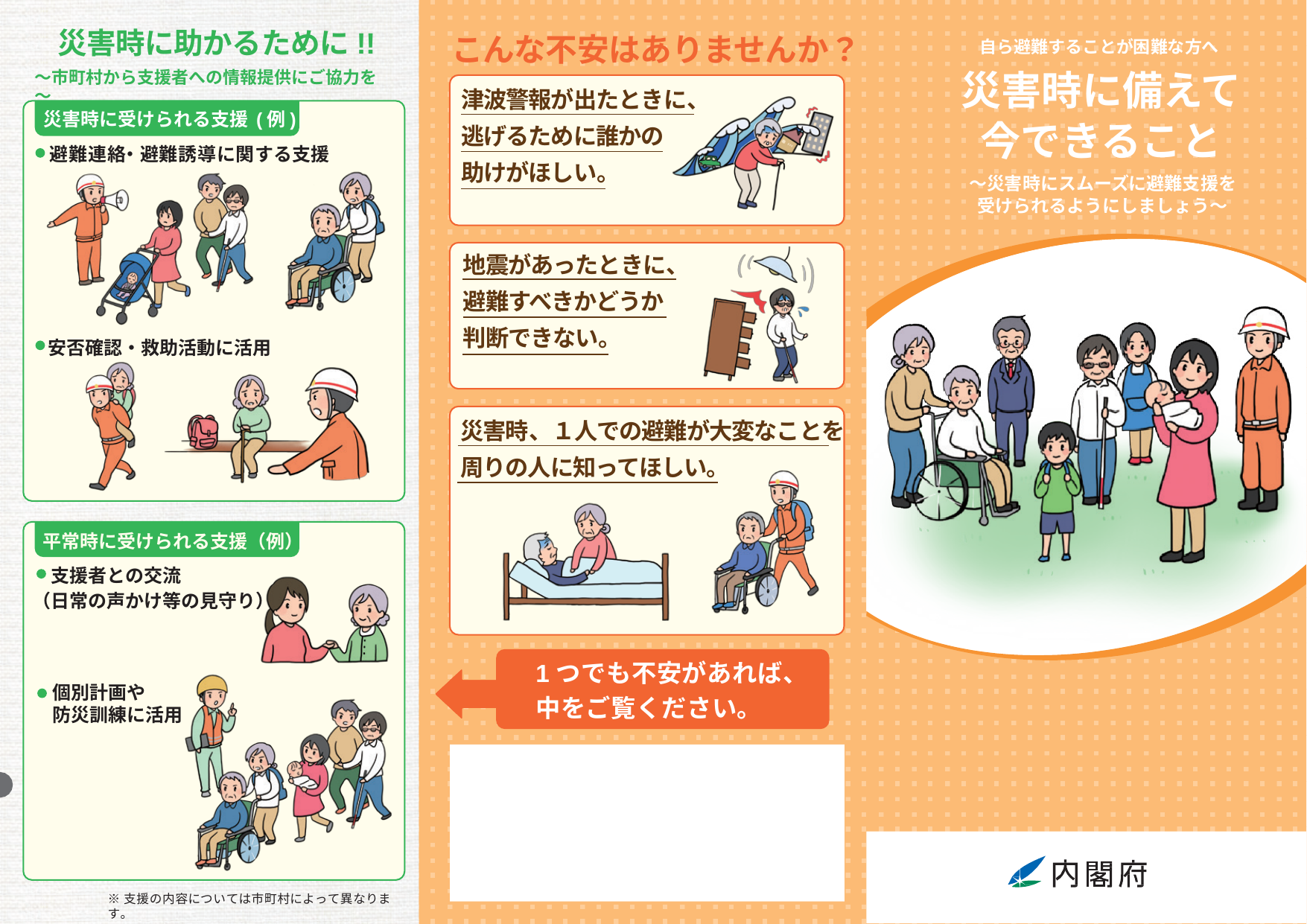

自ら避難することが困難な方へ
こんな不安はありませんか？
災害時に助かるために!!
～市町村から支援者への情報提供にご協力を～
災害時に備えて
今できること

津波警報が出たときに、
逃げるために誰かの
助けがほしい。

災害時に受けられる支援(例)

避難連絡・避難誘導に関する支援

～災害時にスムーズに避難支援を
受けられるようにしましょう～

地震があったときに、
避難すべきかどうか
判断できない。

安否確認・救助活動に活用

災害時、１人での避難が大変なことを
周りの人に知ってほしい。

平常時に受けられる支援（例）

支援者との交流

（日常の声かけ等の見守り）

1つでも不安があれば、
中をご覧ください。

個別計画や
防災訓練に活用

※支援の内容については市町村によって異なります。